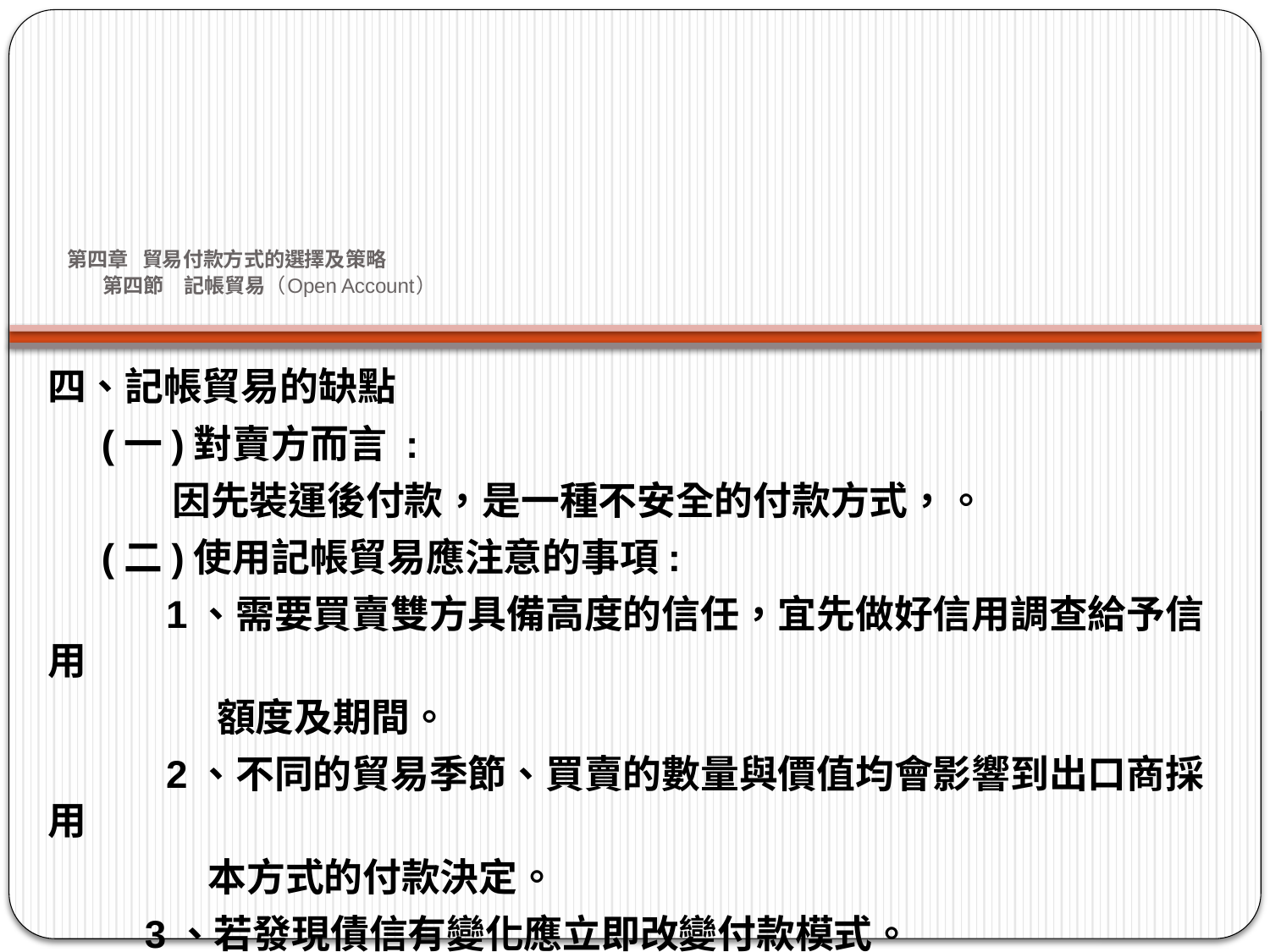

# 第四章   貿易付款方式的選擇及策略 第四節　記帳貿易（Open Account）
四、記帳貿易的缺點
     (一)對賣方而言 :
             因先裝運後付款，是一種不安全的付款方式，。
     (二)使用記帳貿易應注意的事項:
           1、需要買賣雙方具備高度的信任，宜先做好信用調查給予信用
                  額度及期間。
           2、不同的貿易季節、買賣的數量與價值均會影響到出口商採用
                 本方式的付款決定。
         3、若發現債信有變化應立即改變付款模式。
           4、向中國輸出入銀行投保輸出保險。